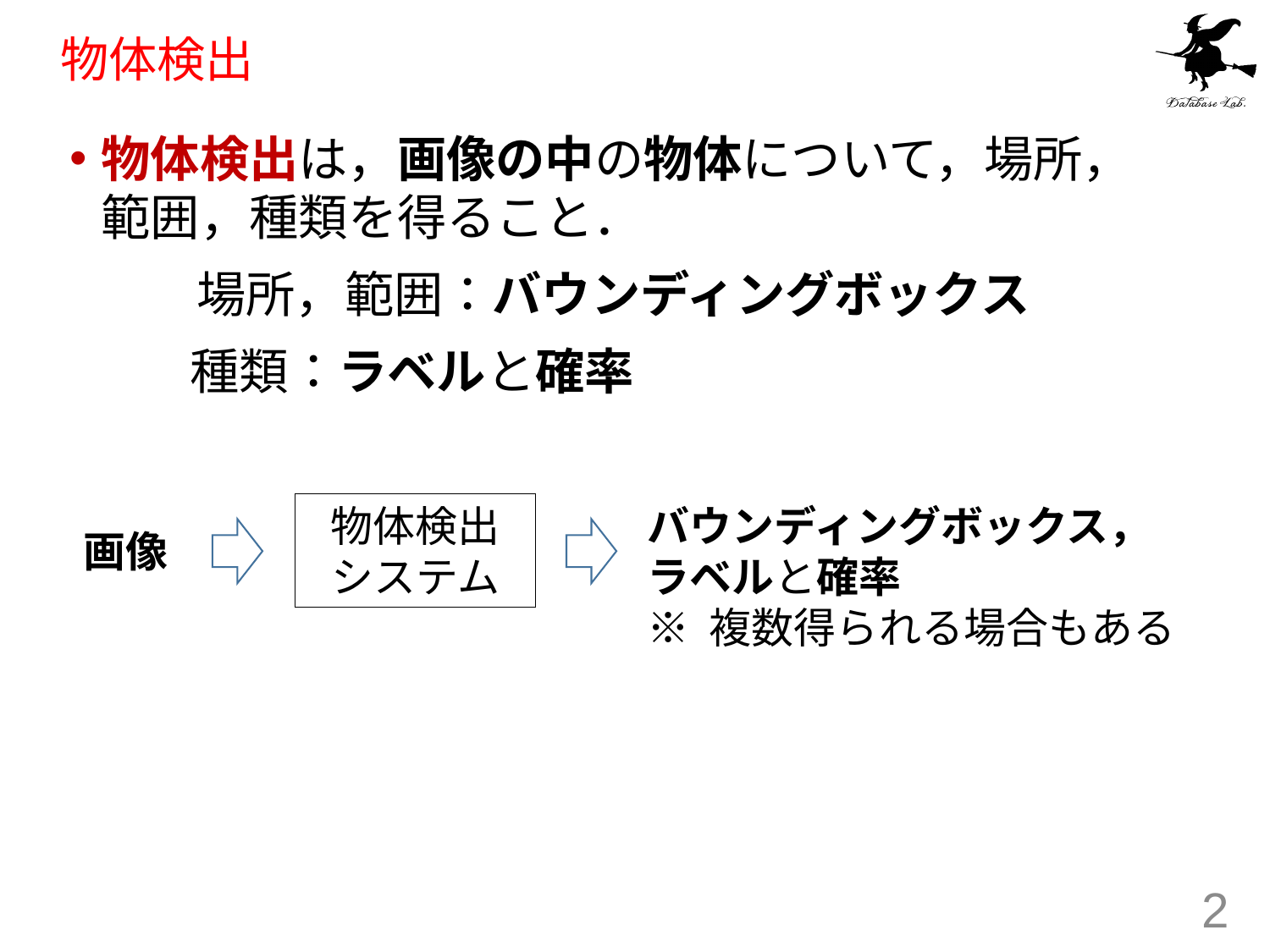

# 物体検出
物体検出は，画像の中の物体について，場所，範囲，種類を得ること．
	場所，範囲：バウンディングボックス
　　  種類：ラベルと確率
バウンディングボックス，
ラベルと確率
※ 複数得られる場合もある
物体検出
システム
画像

2